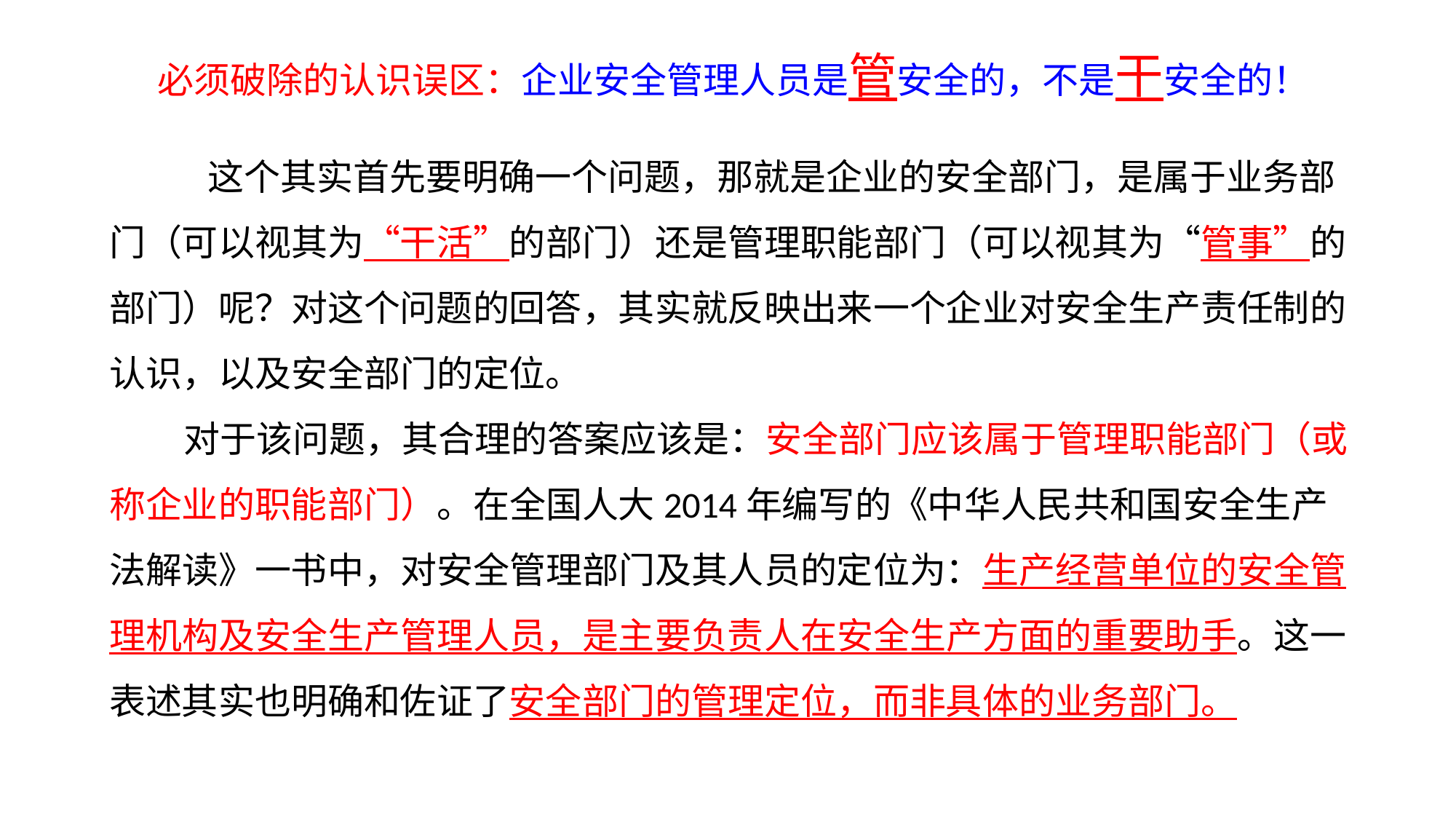

必须破除的认识误区：企业安全管理人员是管安全的，不是干安全的！
           这个其实首先要明确一个问题，那就是企业的安全部门，是属于业务部门（可以视其为“干活”的部门）还是管理职能部门（可以视其为“管事”的部门）呢？对这个问题的回答，其实就反映出来一个企业对安全生产责任制的认识，以及安全部门的定位。
        对于该问题，其合理的答案应该是：安全部门应该属于管理职能部门（或称企业的职能部门）。在全国人大2014年编写的《中华人民共和国安全生产法解读》一书中，对安全管理部门及其人员的定位为：生产经营单位的安全管理机构及安全生产管理人员，是主要负责人在安全生产方面的重要助手。这一表述其实也明确和佐证了安全部门的管理定位，而非具体的业务部门。
103